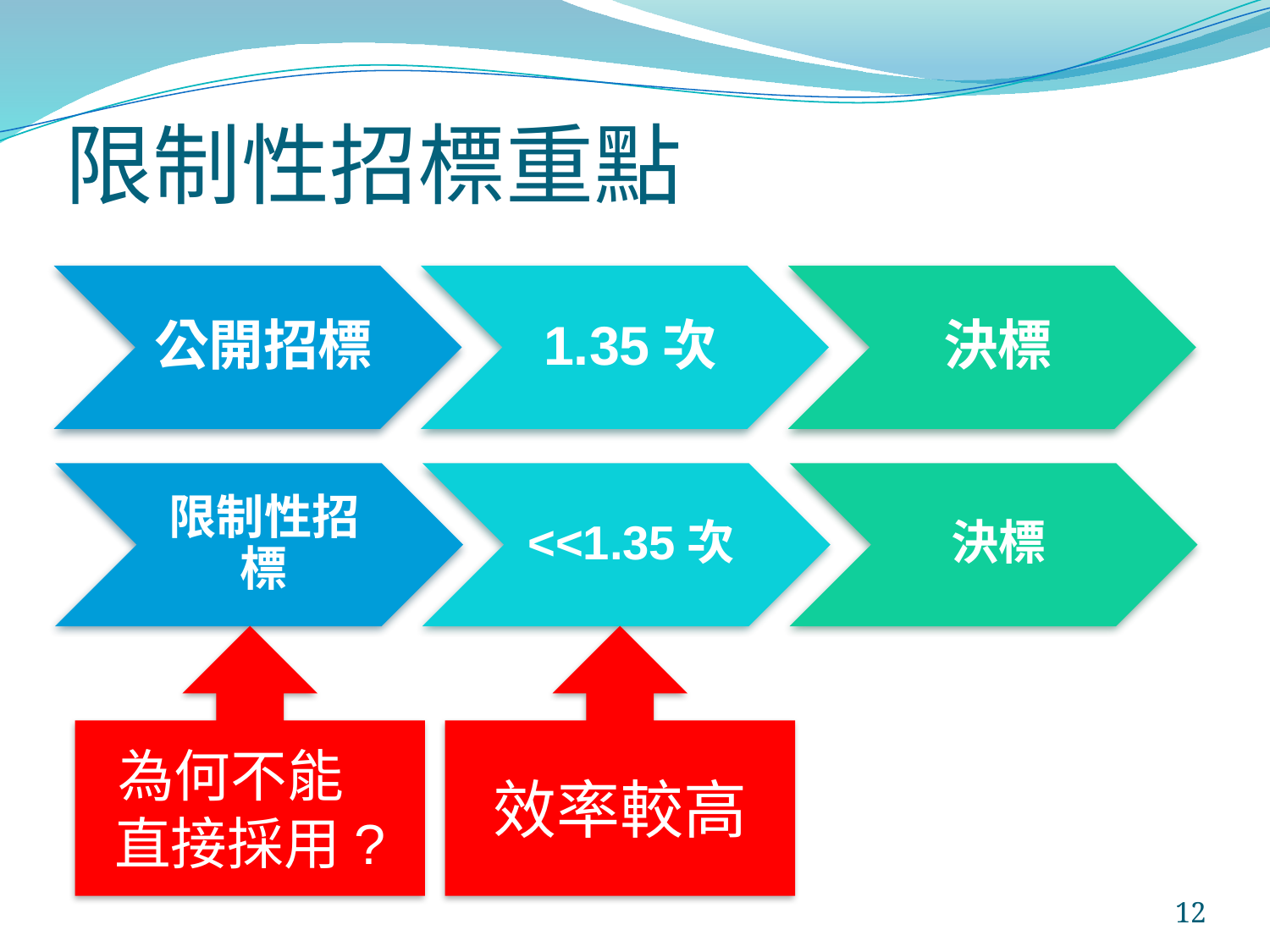

# 限制性招標重點
公開招標
1.35次
決標
限制性招標
<<1.35次
決標
為何不能    直接採用?
效率較高
12